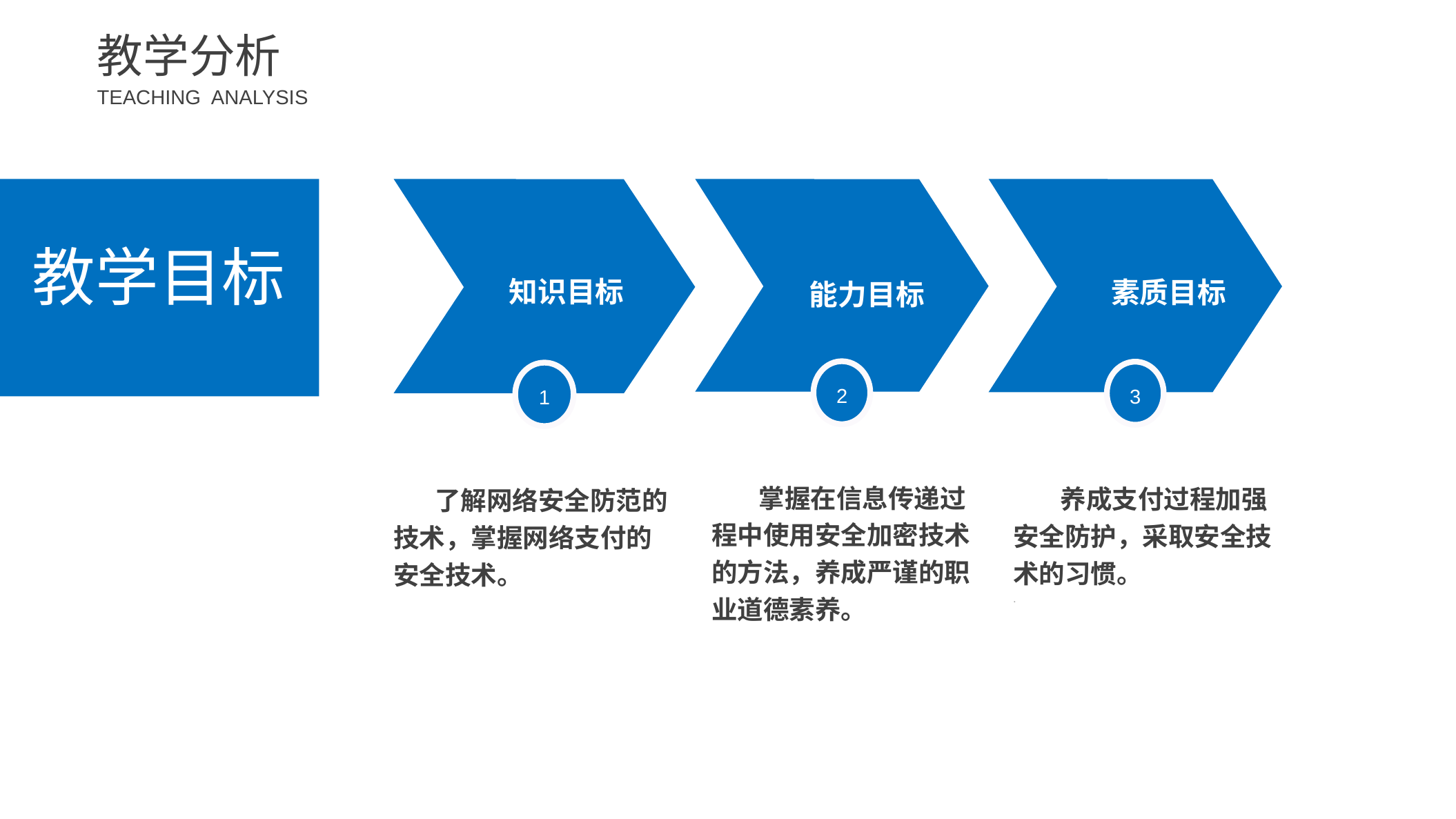

教学分析
TEACHING  ANALYSIS

能力目标

2
       掌握在信息传递过程中使用安全加密技术的方法，养成严谨的职业道德素养。

素质目标

3
       养成支付过程加强安全防护，采取安全技术的习惯。
.

知识目标

1
      了解网络安全防范的技术，掌握网络支付的安全技术。

教学目标
识目标